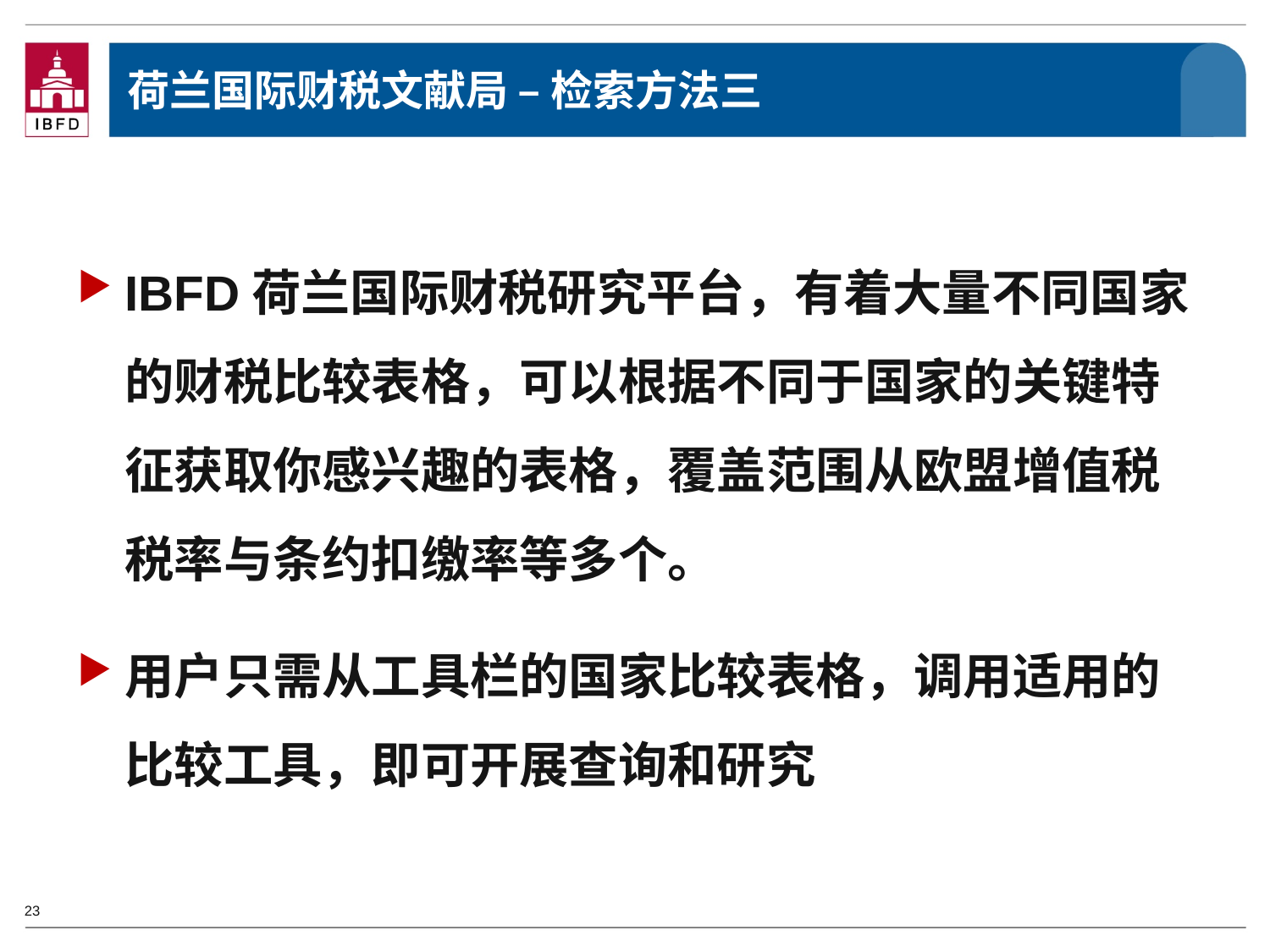

# 荷兰国际财税文献局 – 检索方法三
IBFD荷兰国际财税研究平台，有着大量不同国家的财税比较表格，可以根据不同于国家的关键特征获取你感兴趣的表格，覆盖范围从欧盟增值税税率与条约扣缴率等多个。
用户只需从工具栏的国家比较表格，调用适用的比较工具，即可开展查询和研究

23